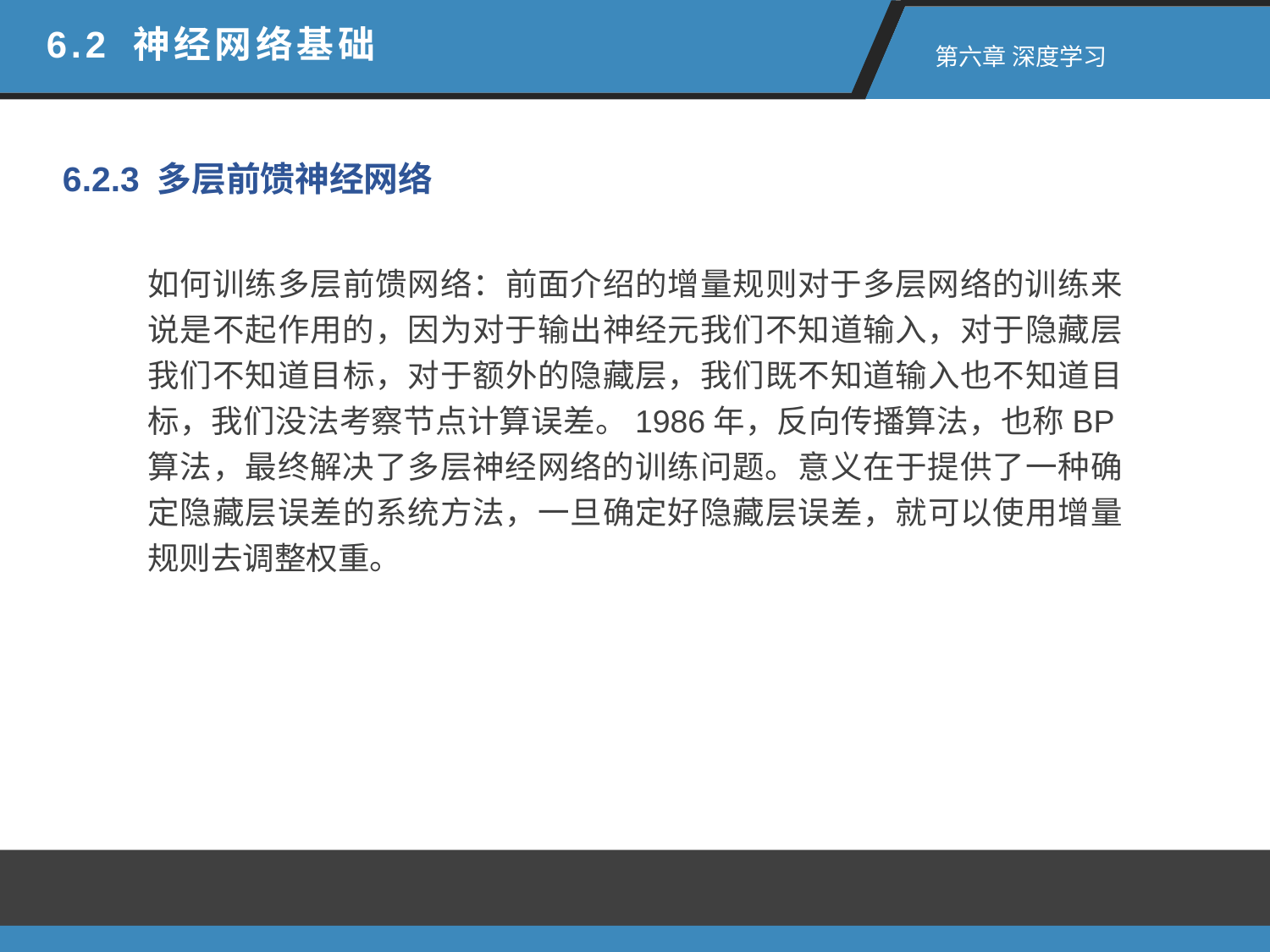

6.2 神经网络基础
  第六章 深度学习
6.2.3 多层前馈神经网络
如何训练多层前馈网络：前面介绍的增量规则对于多层网络的训练来说是不起作用的，因为对于输出神经元我们不知道输入，对于隐藏层我们不知道目标，对于额外的隐藏层，我们既不知道输入也不知道目标，我们没法考察节点计算误差。1986年，反向传播算法，也称BP算法，最终解决了多层神经网络的训练问题。意义在于提供了一种确定隐藏层误差的系统方法，一旦确定好隐藏层误差，就可以使用增量规则去调整权重。